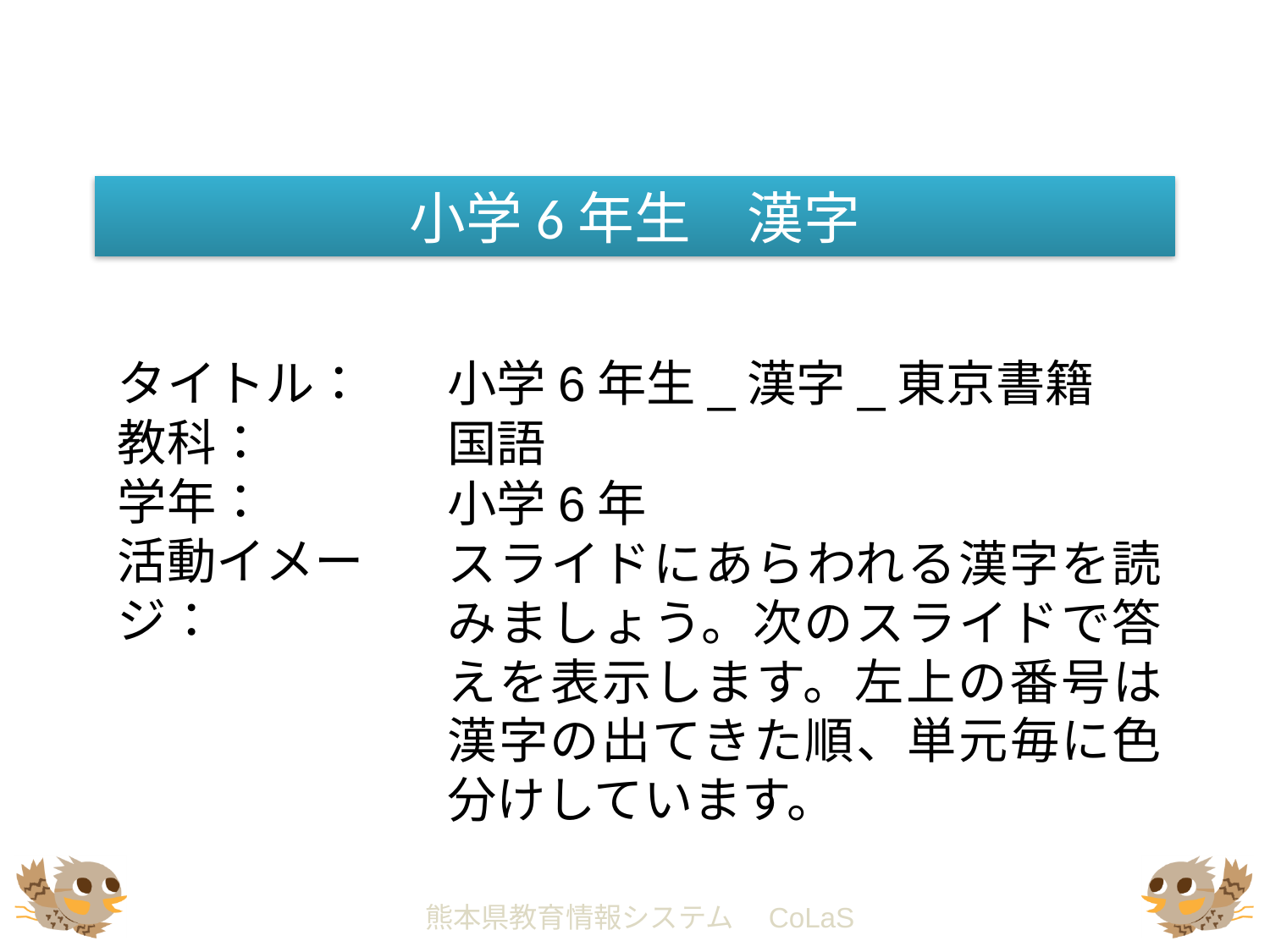

小学6年生　漢字
# タイトル： 教科： 学年： 活動イメージ：
小学6年生_漢字_東京書籍
国語
小学6年
スライドにあらわれる漢字を読みましょう。次のスライドで答えを表示します。左上の番号は漢字の出てきた順、単元毎に色分けしています。